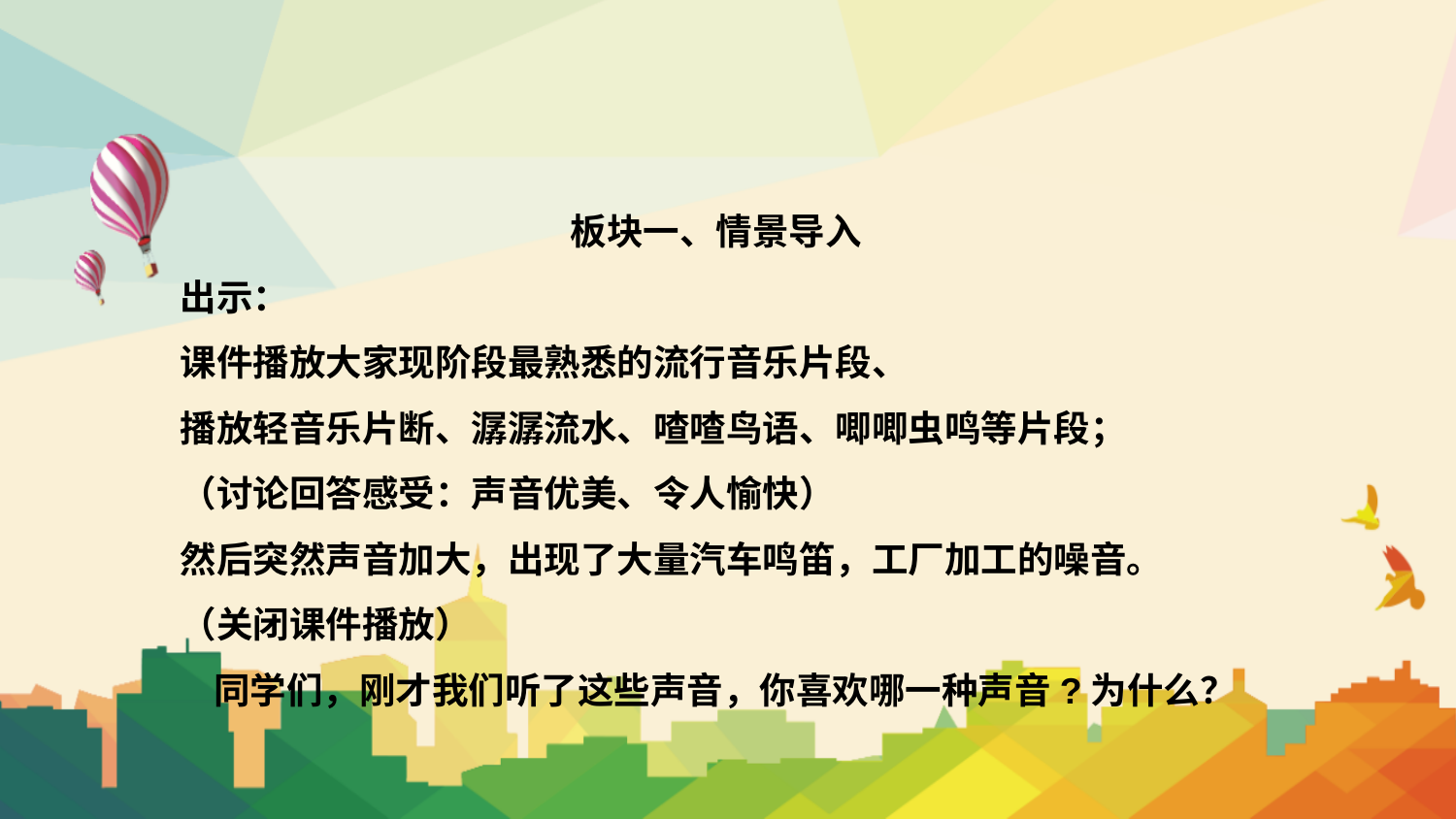

板块一、情景导入
出示：
课件播放大家现阶段最熟悉的流行音乐片段、
播放轻音乐片断、潺潺流水、喳喳鸟语、唧唧虫鸣等片段；
（讨论回答感受：声音优美、令人愉快）
然后突然声音加大，出现了大量汽车鸣笛，工厂加工的噪音。
（关闭课件播放）
   同学们，刚才我们听了这些声音，你喜欢哪一种声音?为什么？